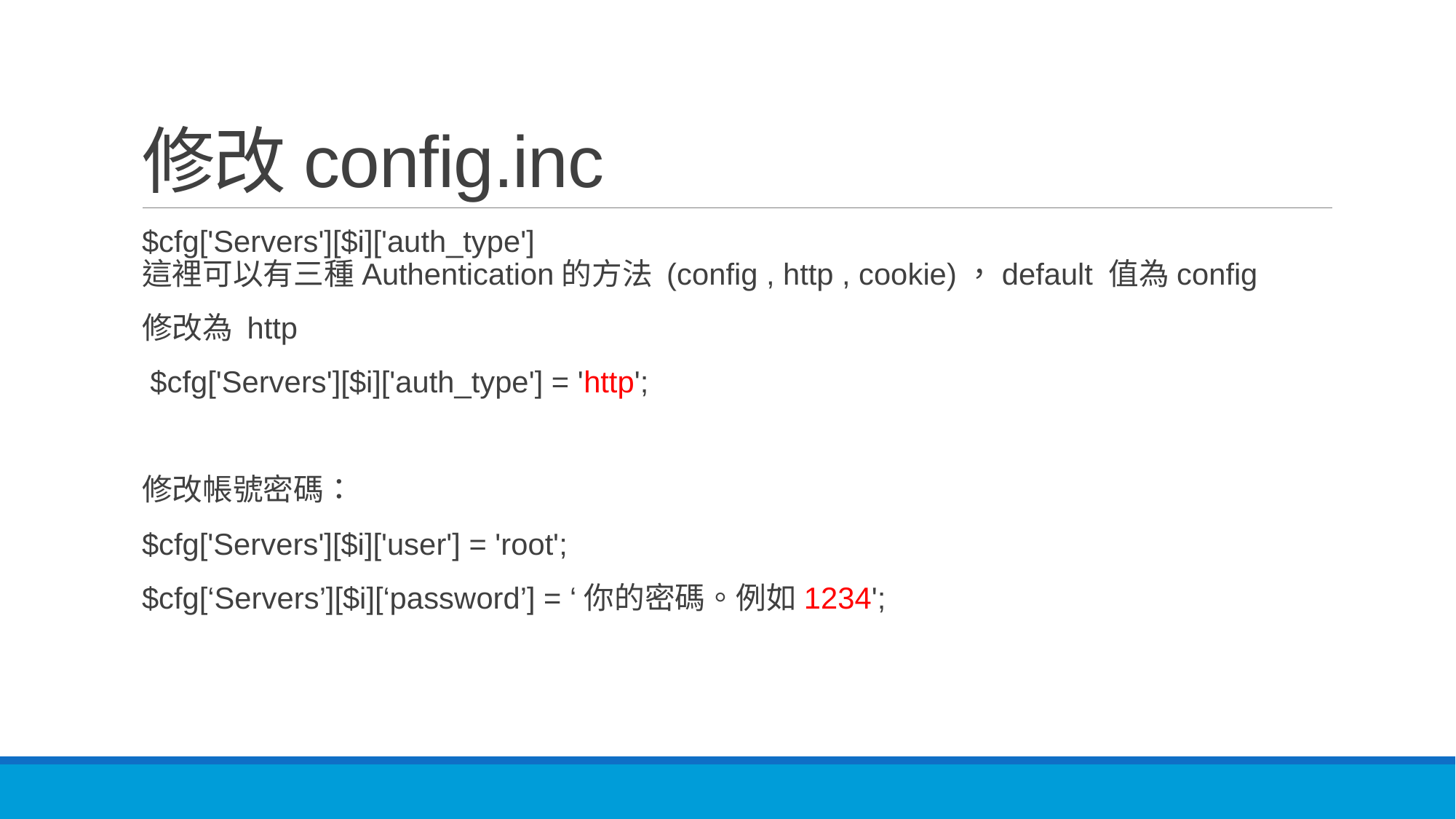

# 修改config.inc
$cfg['Servers'][$i]['auth_type']
這裡可以有三種Authentication的方法 (config , http , cookie)，default 值為config
修改為 http
 $cfg['Servers'][$i]['auth_type'] = 'http';

修改帳號密碼：
$cfg['Servers'][$i]['user'] = 'root';
$cfg[‘Servers’][$i][‘password’] = ‘你的密碼。例如1234';